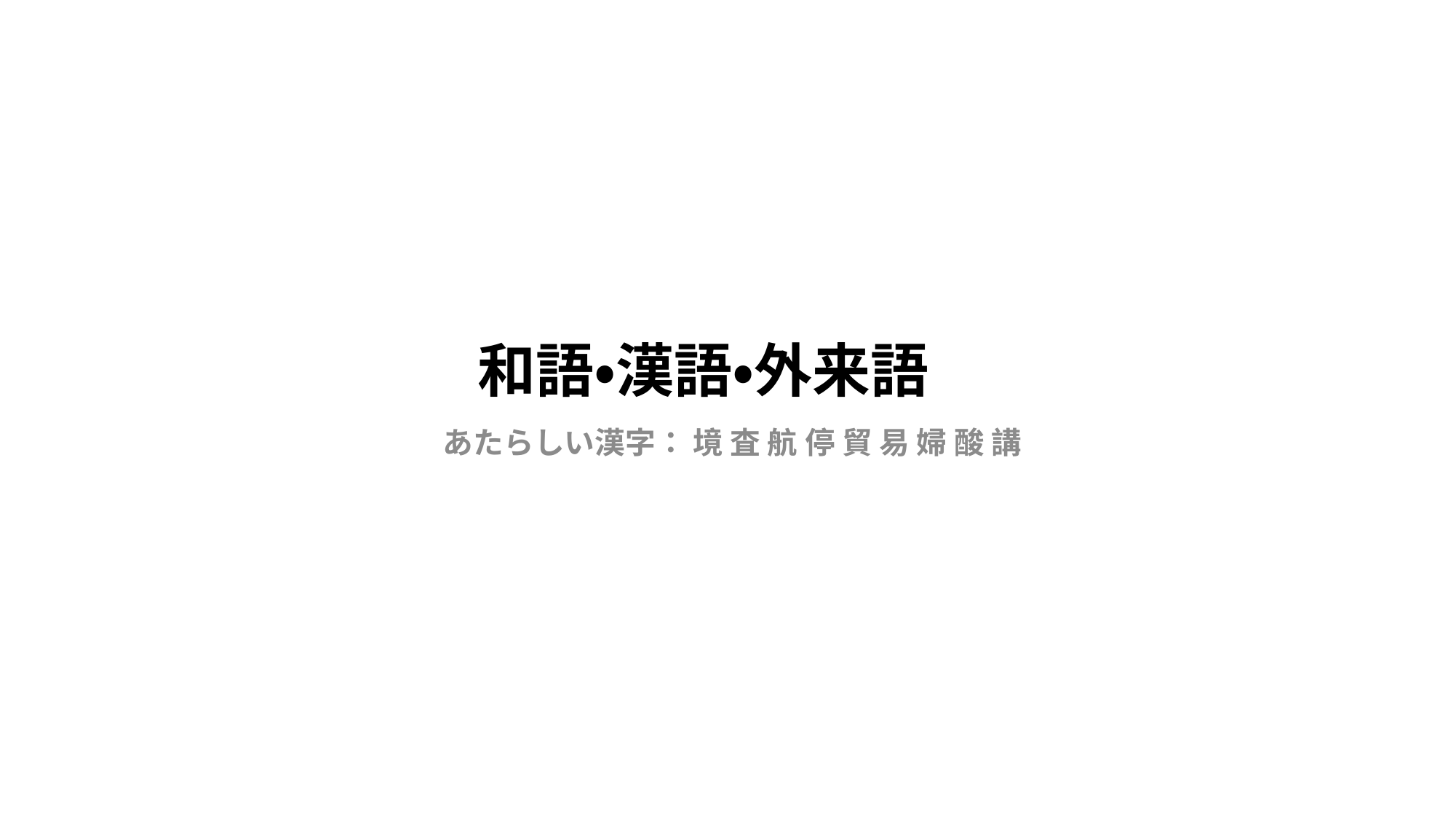

# 和語・漢語・外来語
あたらしい漢字： 境 査 航 停 貿 易 婦 酸 講